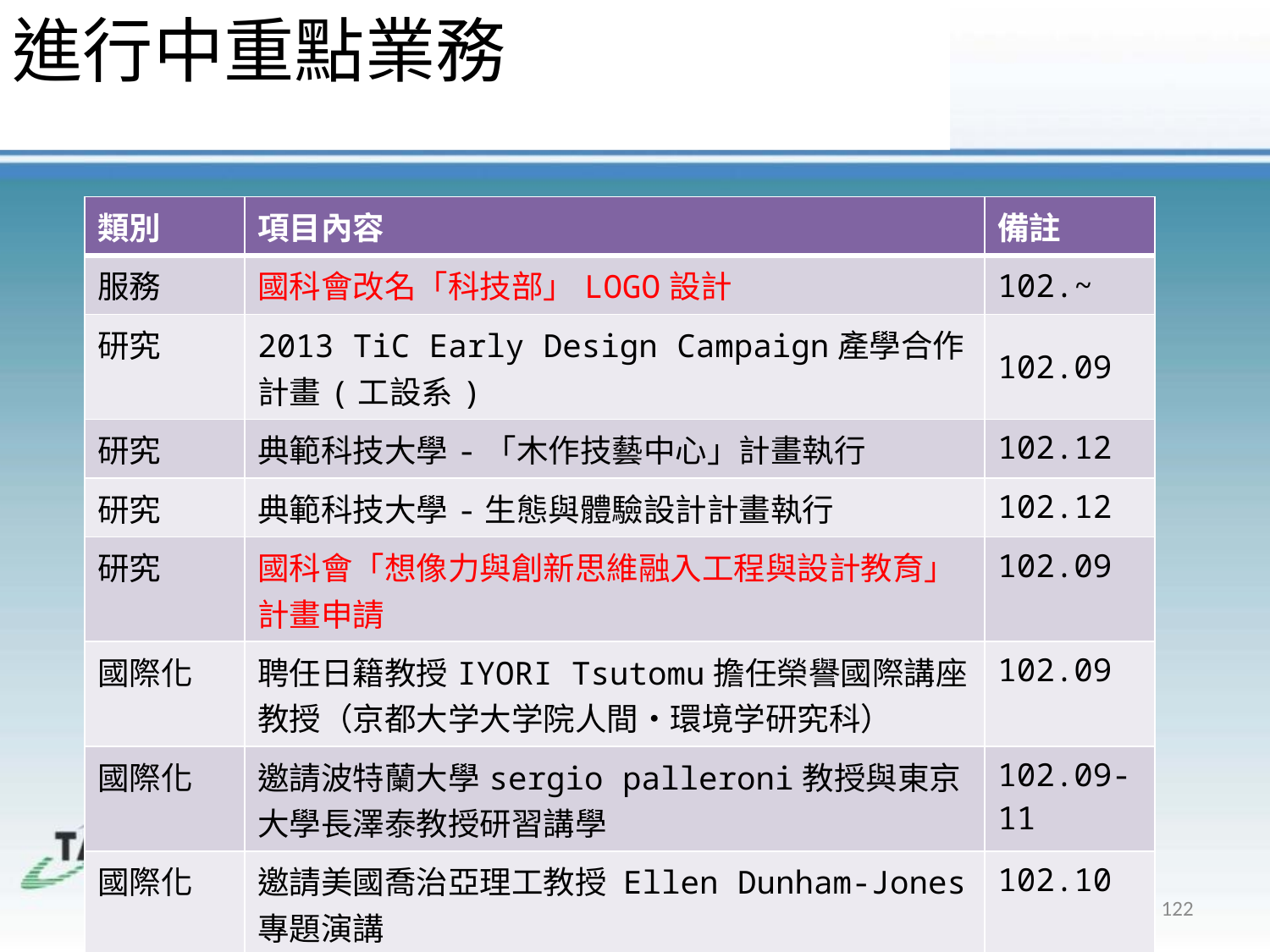

# 進行中重點業務
| 類別 | 項目內容 | 備註 |
| --- | --- | --- |
| 服務 | 國科會改名「科技部」LOGO設計 | 102.~ |
| 研究 | 2013 TiC Early Design Campaign產學合作計畫(工設系) | 102.09 |
| 研究 | 典範科技大學-「木作技藝中心」計畫執行 | 102.12 |
| 研究 | 典範科技大學-生態與體驗設計計畫執行 | 102.12 |
| 研究 | 國科會「想像力與創新思維融入工程與設計教育」計畫申請 | 102.09 |
| 國際化 | 聘任日籍教授IYORI Tsutomu擔任榮譽國際講座教授（京都大学大学院人間・環境学研究科） | 102.09 |
| 國際化 | 邀請波特蘭大學sergio palleroni教授與東京大學長澤泰教授研習講學 | 102.09-11 |
| 國際化 | 邀請美國喬治亞理工教授 Ellen Dunham-Jones專題演講 | 102.10 |
122